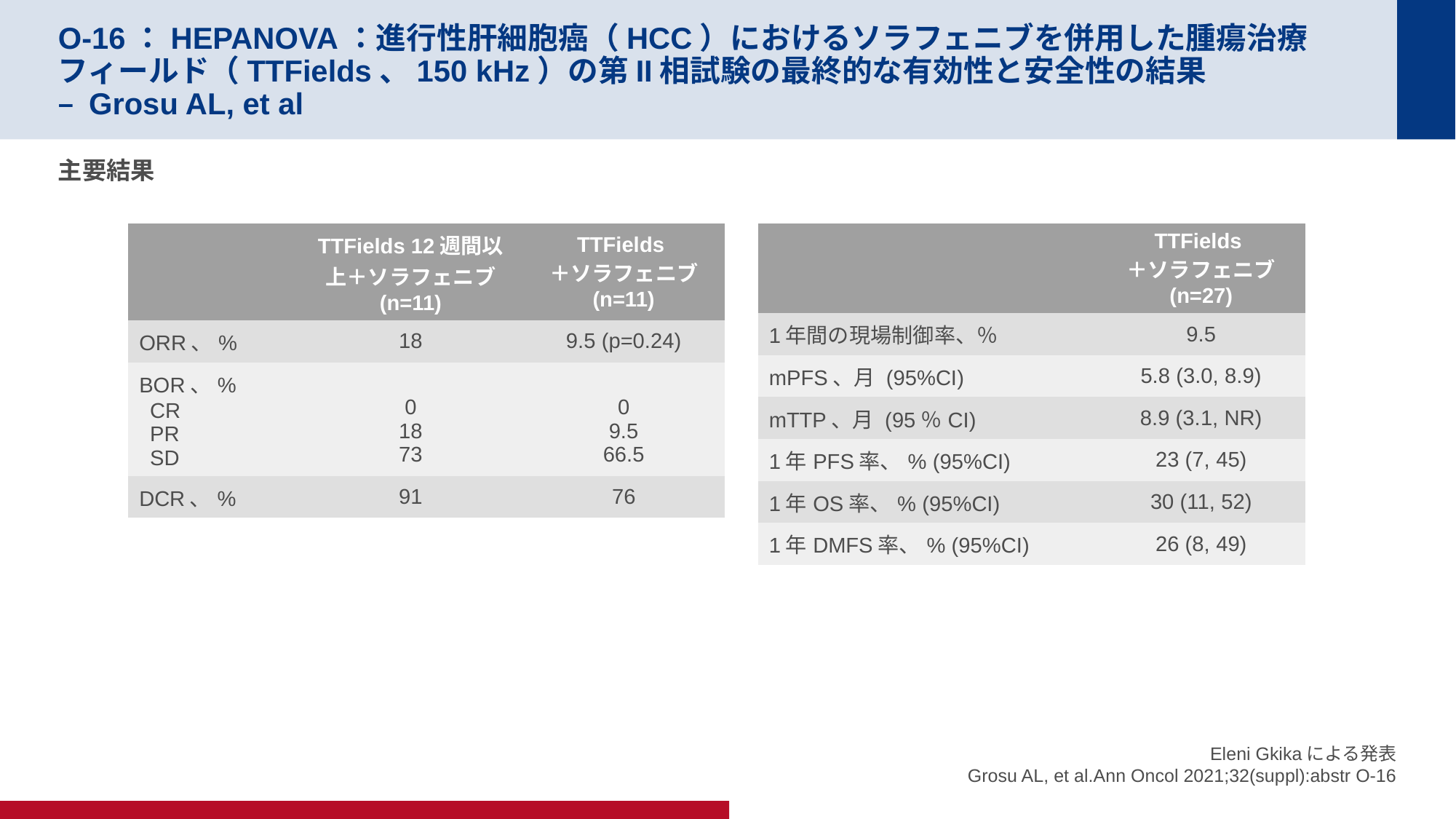

# O-16：HEPANOVA：進行性肝細胞癌（HCC）におけるソラフェニブを併用した腫瘍治療フィールド（TTFields、150 kHz）の第II相試験の最終的な有効性と安全性の結果 – Grosu AL, et al
主要結果
|  | TTFields 12週間以上＋ソラフェニブ (n=11) | TTFields ＋ソラフェニブ (n=11) |
| --- | --- | --- |
| ORR、% | 18 | 9.5 (p=0.24) |
| BOR、% CR PR SD | 0 18 73 | 0 9.5 66.5 |
| DCR、% | 91 | 76 |
|  | TTFields ＋ソラフェニブ (n=27) |
| --- | --- |
| 1年間の現場制御率、％ | 9.5 |
| mPFS、月 (95%CI) | 5.8 (3.0, 8.9) |
| mTTP、月 (95％CI) | 8.9 (3.1, NR) |
| 1年PFS率、% (95%CI) | 23 (7, 45) |
| 1年OS率、% (95%CI) | 30 (11, 52) |
| 1年DMFS率、% (95%CI) | 26 (8, 49) |
Eleni Gkikaによる発表
Grosu AL, et al.Ann Oncol 2021;32(suppl):abstr O-16